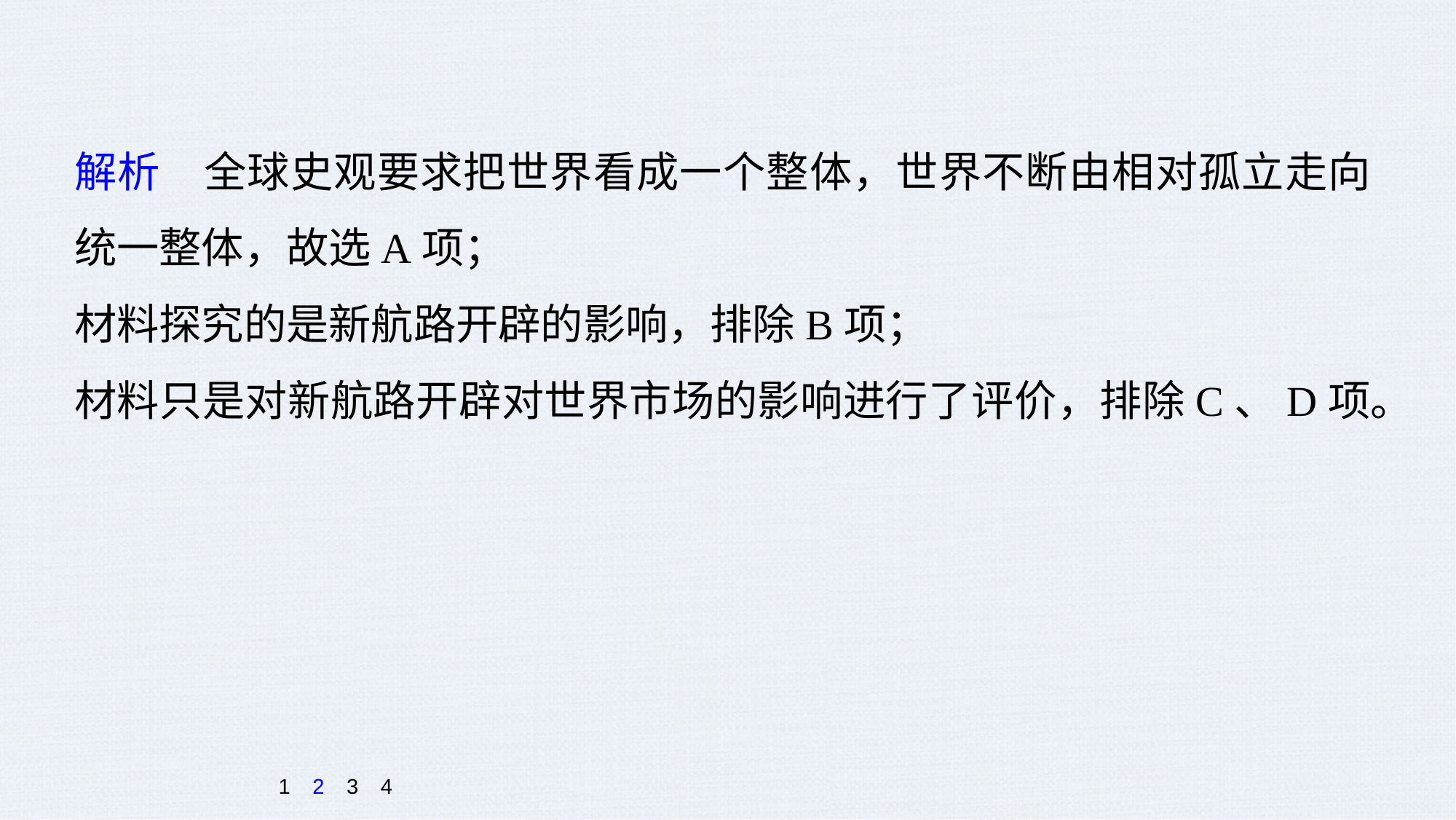

解析　全球史观要求把世界看成一个整体，世界不断由相对孤立走向统一整体，故选A项；
材料探究的是新航路开辟的影响，排除B项；
材料只是对新航路开辟对世界市场的影响进行了评价，排除C、D项。
1
2
3
4